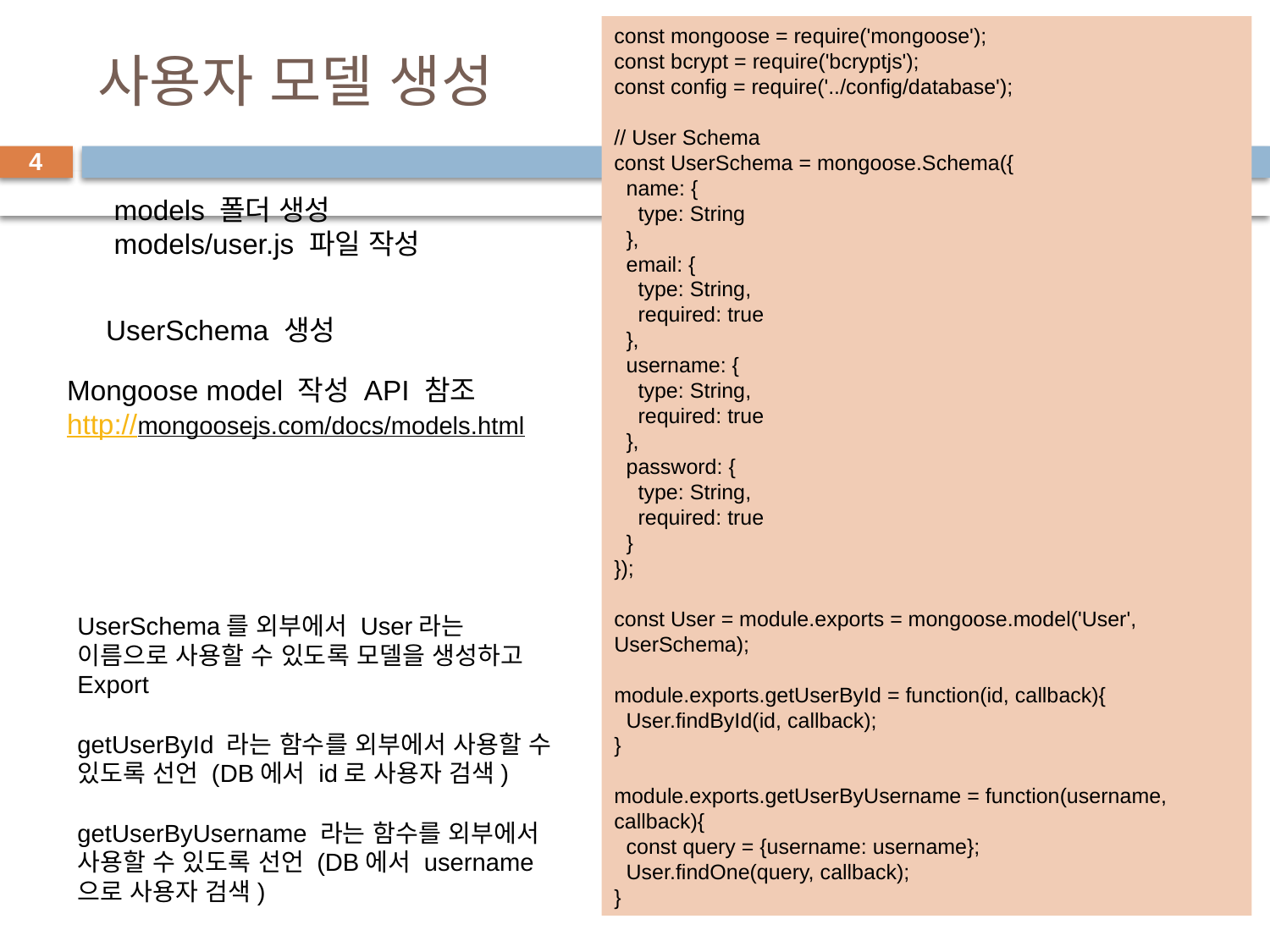

const mongoose = require('mongoose');
const bcrypt = require('bcryptjs');
const config = require('../config/database');

// User Schema
const UserSchema = mongoose.Schema({
  name: {
    type: String
  },
  email: {
    type: String,
    required: true
  },
  username: {
    type: String,
    required: true
  },
  password: {
    type: String,
    required: true
  }
});

const User = module.exports = mongoose.model('User', UserSchema);

module.exports.getUserById = function(id, callback){
  User.findById(id, callback);
}

module.exports.getUserByUsername = function(username, callback){
  const query = {username: username};
  User.findOne(query, callback);
}
# 사용자 모델 생성
4
models 폴더 생성
models/user.js 파일 작성
UserSchema 생성
Mongoose model 작성 API 참조
http://mongoosejs.com/docs/models.html
UserSchema를 외부에서 User라는 이름으로 사용할 수 있도록 모델을 생성하고 Export

getUserById 라는 함수를 외부에서 사용할 수 있도록 선언 (DB에서 id로 사용자 검색)

getUserByUsername 라는 함수를 외부에서 사용할 수 있도록 선언 (DB에서 username으로 사용자 검색)